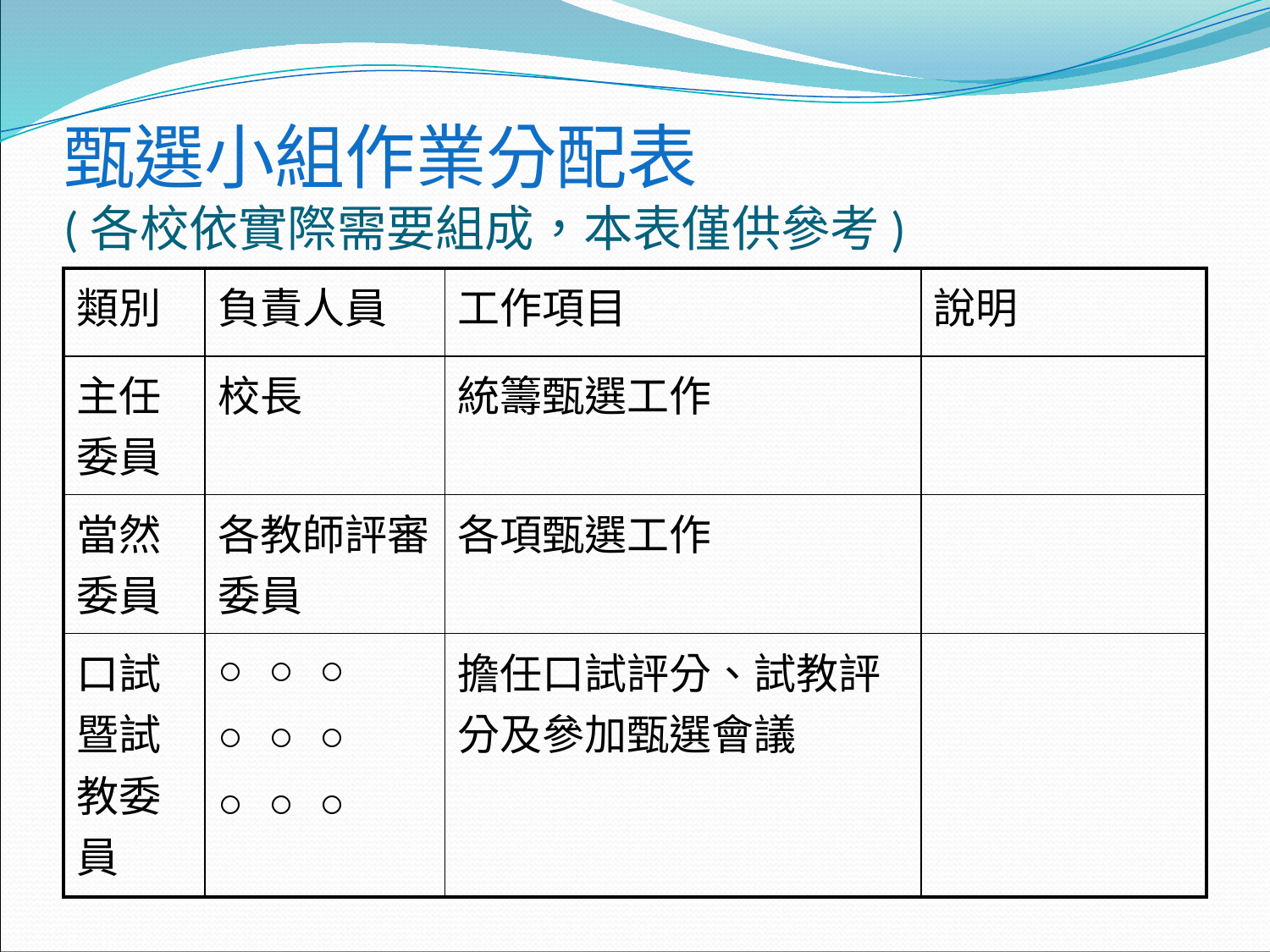

# 甄選小組作業分配表 (各校依實際需要組成，本表僅供參考)
| 類別 | 負責人員 | 工作項目 | 說明 |
| --- | --- | --- | --- |
| 主任委員 | 校長 | 統籌甄選工作 |  |
| 當然委員 | 各教師評審委員 | 各項甄選工作 |  |
| 口試暨試教委員 | ○ ○ ○ ○ ○ ○ ○ ○ ○ | 擔任口試評分、試教評分及參加甄選會議 |  |